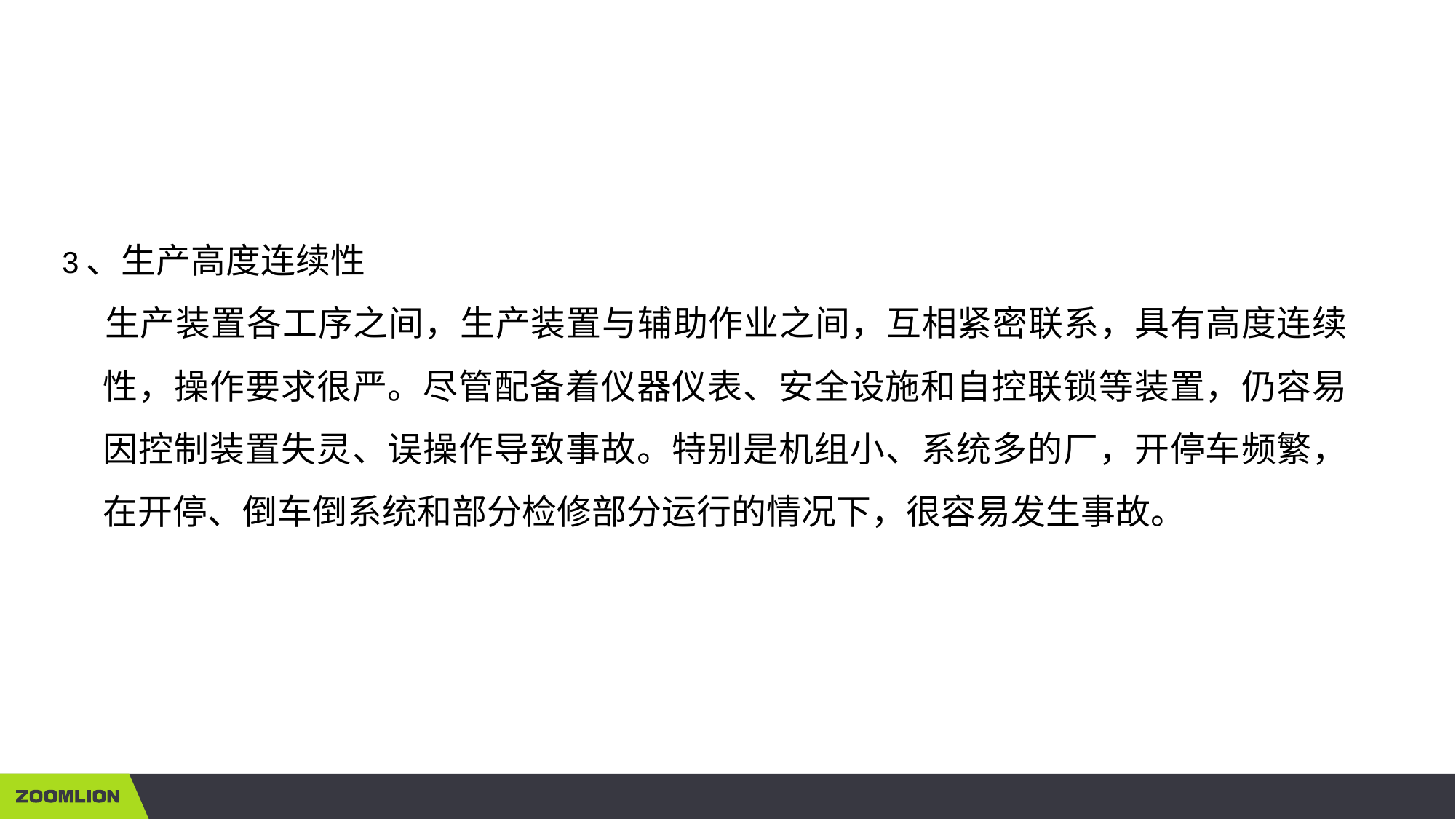

3、生产高度连续性
    生产装置各工序之间，生产装置与辅助作业之间，互相紧密联系，具有高度连续性，操作要求很严。尽管配备着仪器仪表、安全设施和自控联锁等装置，仍容易因控制装置失灵、误操作导致事故。特别是机组小、系统多的厂，开停车频繁，在开停、倒车倒系统和部分检修部分运行的情况下，很容易发生事故。